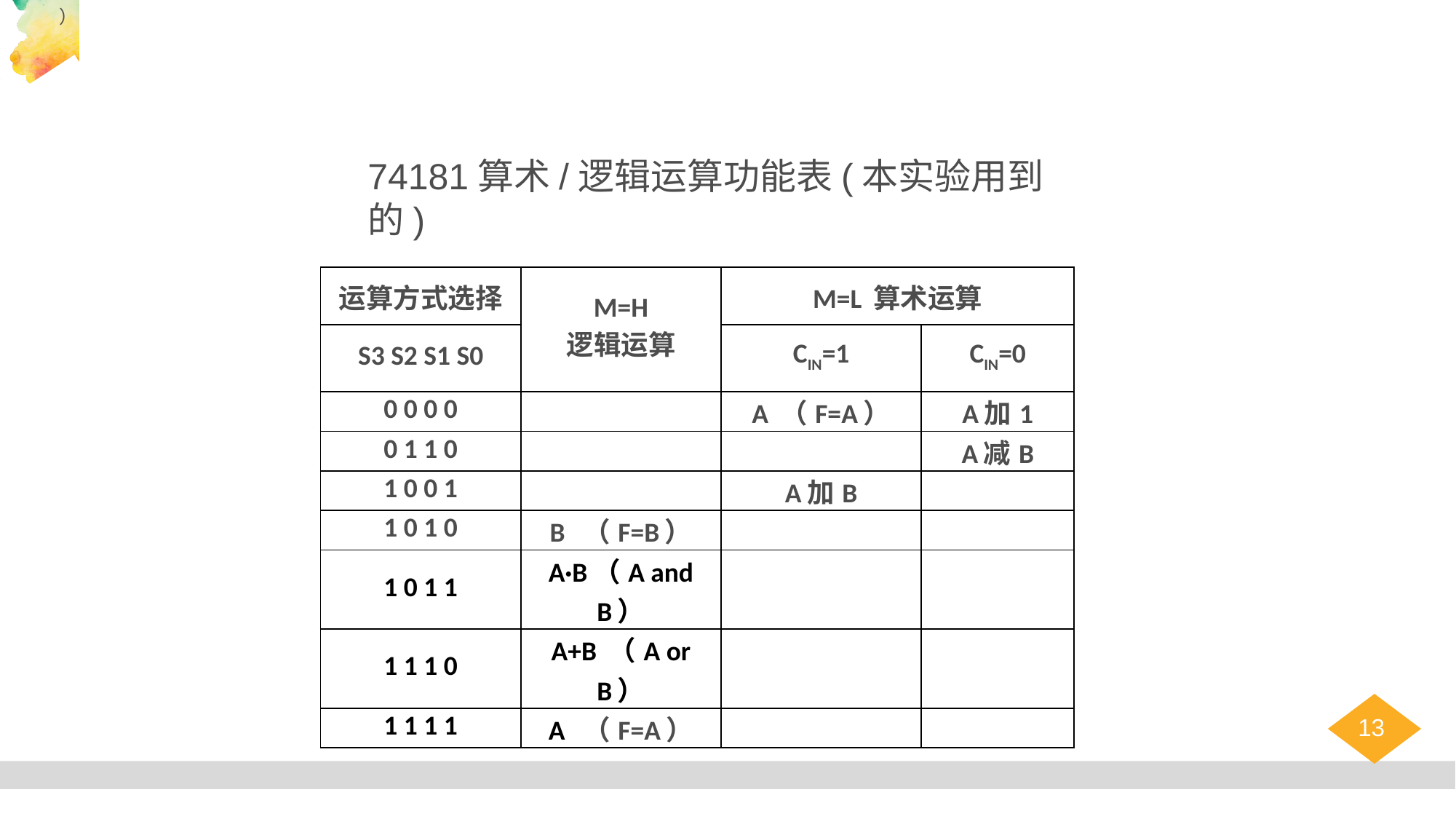

）

74181算术/逻辑运算功能表(本实验用到的)
| 运算方式选择 | M=H 逻辑运算 | M=L 算术运算 |  |
| --- | --- | --- | --- |
| S3 S2 S1 S0 |  | CIN=1 | CIN=0 |
| 0 0 0 0 |  | A （F=A） | A加1 |
| 0 1 1 0 |  |  | A减B |
| 1 0 0 1 |  | A加B |  |
| 1 0 1 0 | B （F=B） |  |  |
| 1 0 1 1 | A·B（A and B） |  |  |
| 1 1 1 0 | A+B （A or B） |  |  |
| 1 1 1 1 | A （F=A） |  |  |